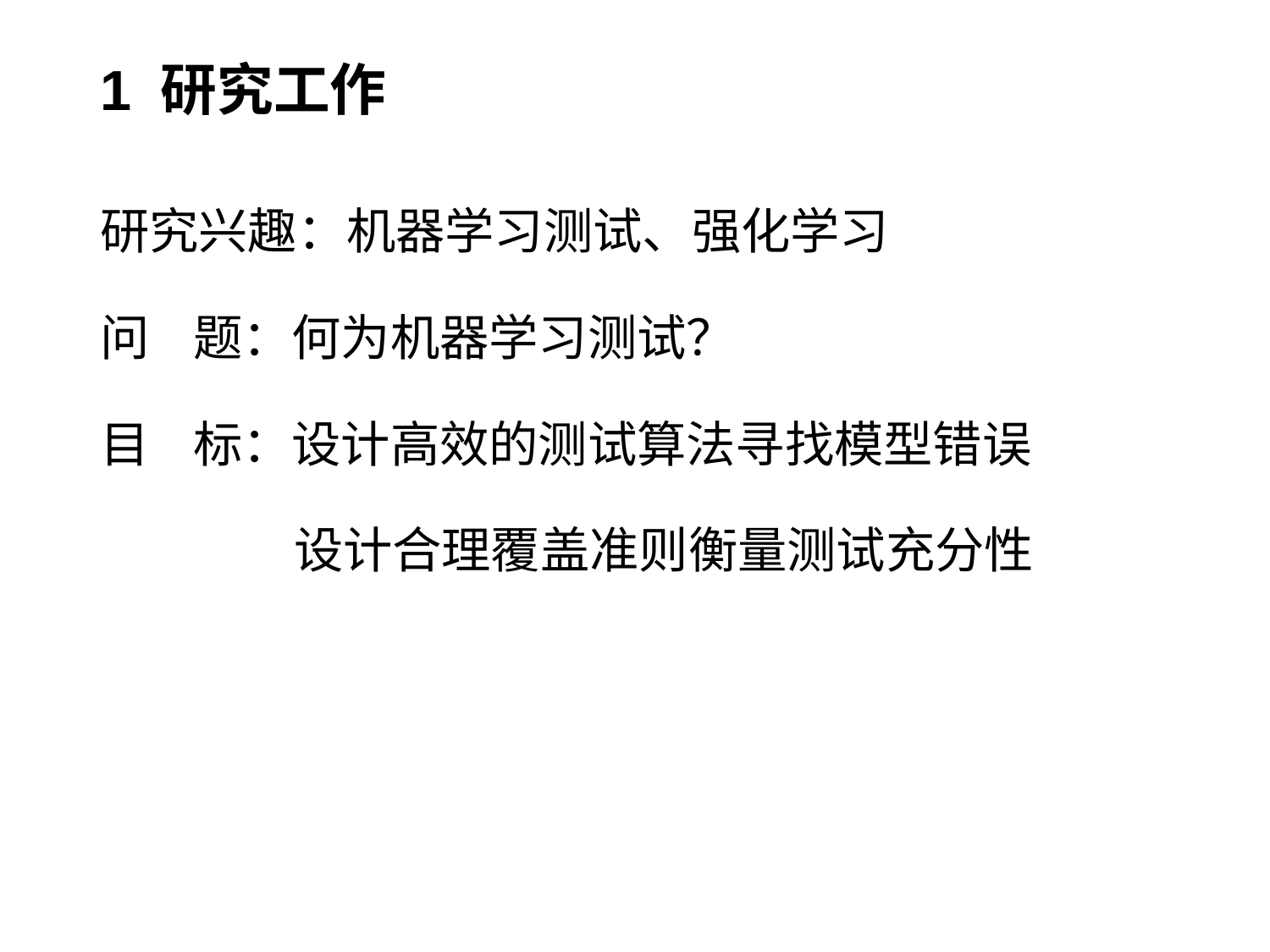

# 1 研究工作
研究兴趣：机器学习测试、强化学习
问    题：何为机器学习测试？
目    标：设计高效的测试算法寻找模型错误
	     设计合理覆盖准则衡量测试充分性